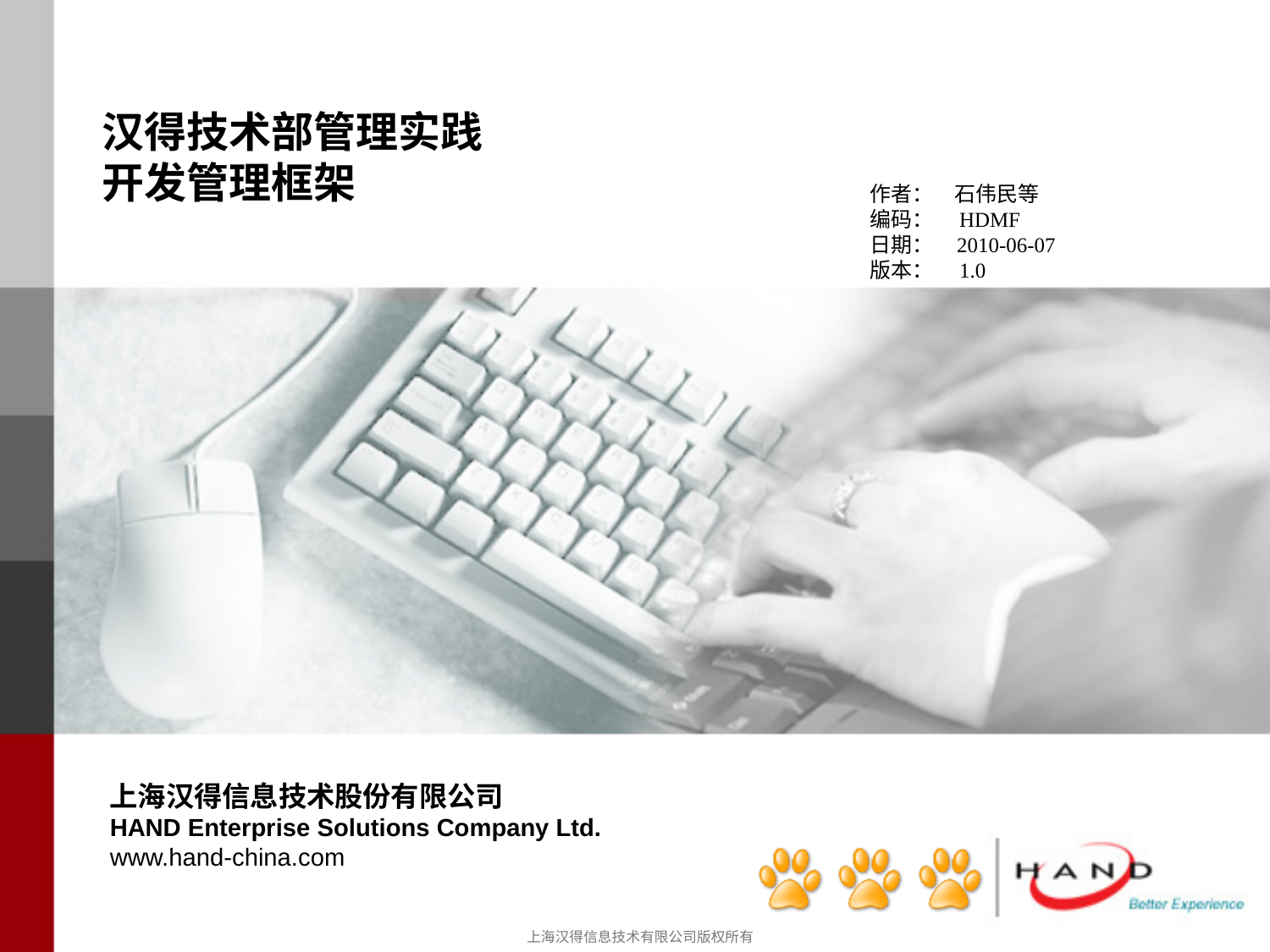

汉得技术部管理实践
开发管理框架
作者：　石伟民等
编码：　HDMF
日期：    2010-06-07
版本：　1.0